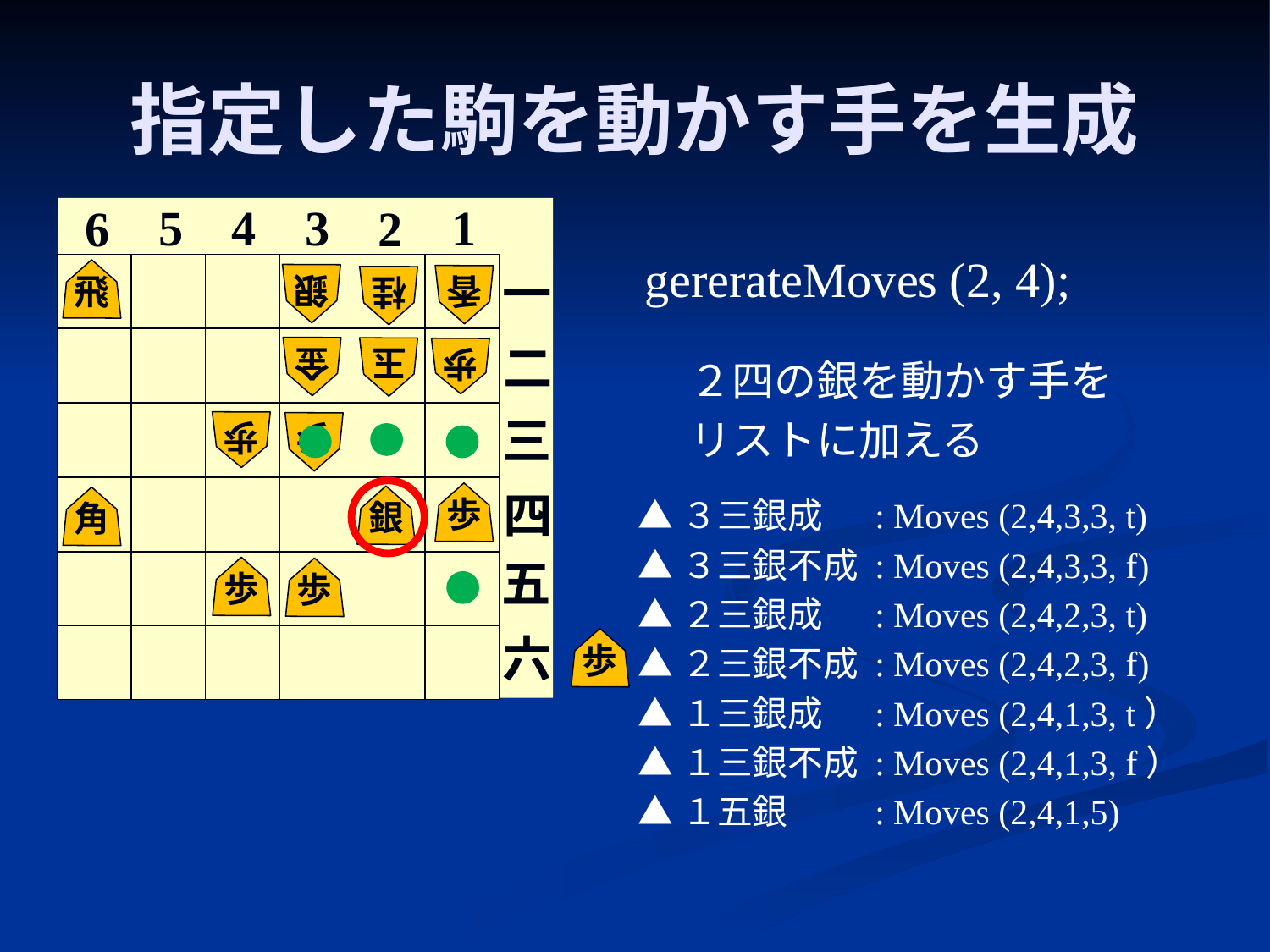

# 指定した駒を動かす手を生成
3
5
1
4
6
2

一
飛
銀
香
桂

二
金
玉
歩
三

歩
歩

四
歩
銀
角
五

歩
歩
六

歩
gererateMoves (2, 4);
２四の銀を動かす手を
リストに加える

▲３三銀成　 : Moves (2,4,3,3, t)
▲３三銀不成 : Moves (2,4,3,3, f)
▲２三銀成　 : Moves (2,4,2,3, t)
▲２三銀不成 : Moves (2,4,2,3, f)
▲１三銀成　 : Moves (2,4,1,3, t）
▲１三銀不成 : Moves (2,4,1,3, f）
▲１五銀　　 : Moves (2,4,1,5)